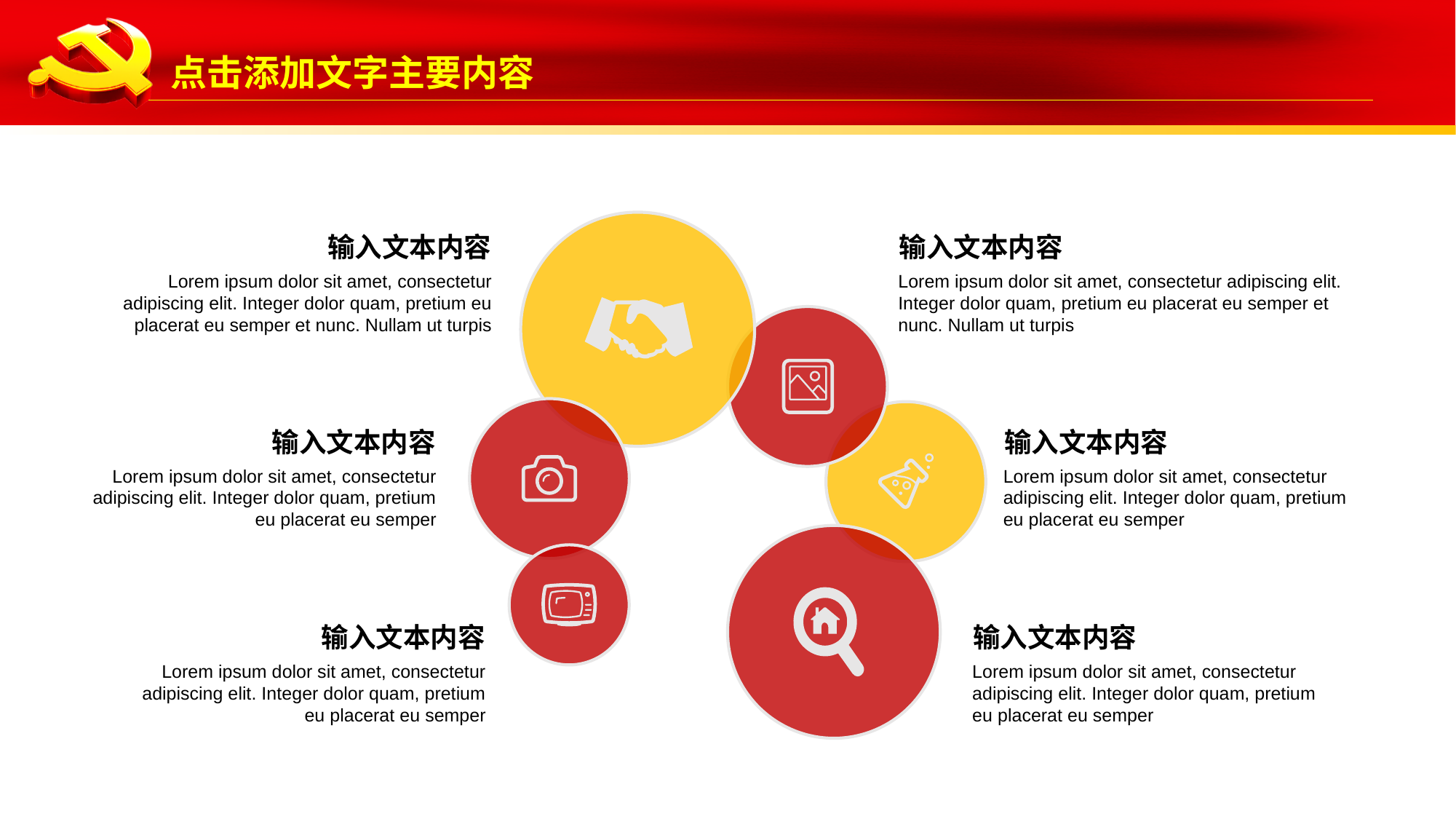

输入文本内容
Lorem ipsum dolor sit amet, consectetur adipiscing elit. Integer dolor quam, pretium eu placerat eu semper et nunc. Nullam ut turpis
输入文本内容
Lorem ipsum dolor sit amet, consectetur adipiscing elit. Integer dolor quam, pretium eu placerat eu semper et nunc. Nullam ut turpis

输入文本内容
Lorem ipsum dolor sit amet, consectetur adipiscing elit. Integer dolor quam, pretium eu placerat eu semper
输入文本内容
Lorem ipsum dolor sit amet, consectetur adipiscing elit. Integer dolor quam, pretium eu placerat eu semper

输入文本内容
Lorem ipsum dolor sit amet, consectetur adipiscing elit. Integer dolor quam, pretium eu placerat eu semper
输入文本内容
Lorem ipsum dolor sit amet, consectetur adipiscing elit. Integer dolor quam, pretium eu placerat eu semper